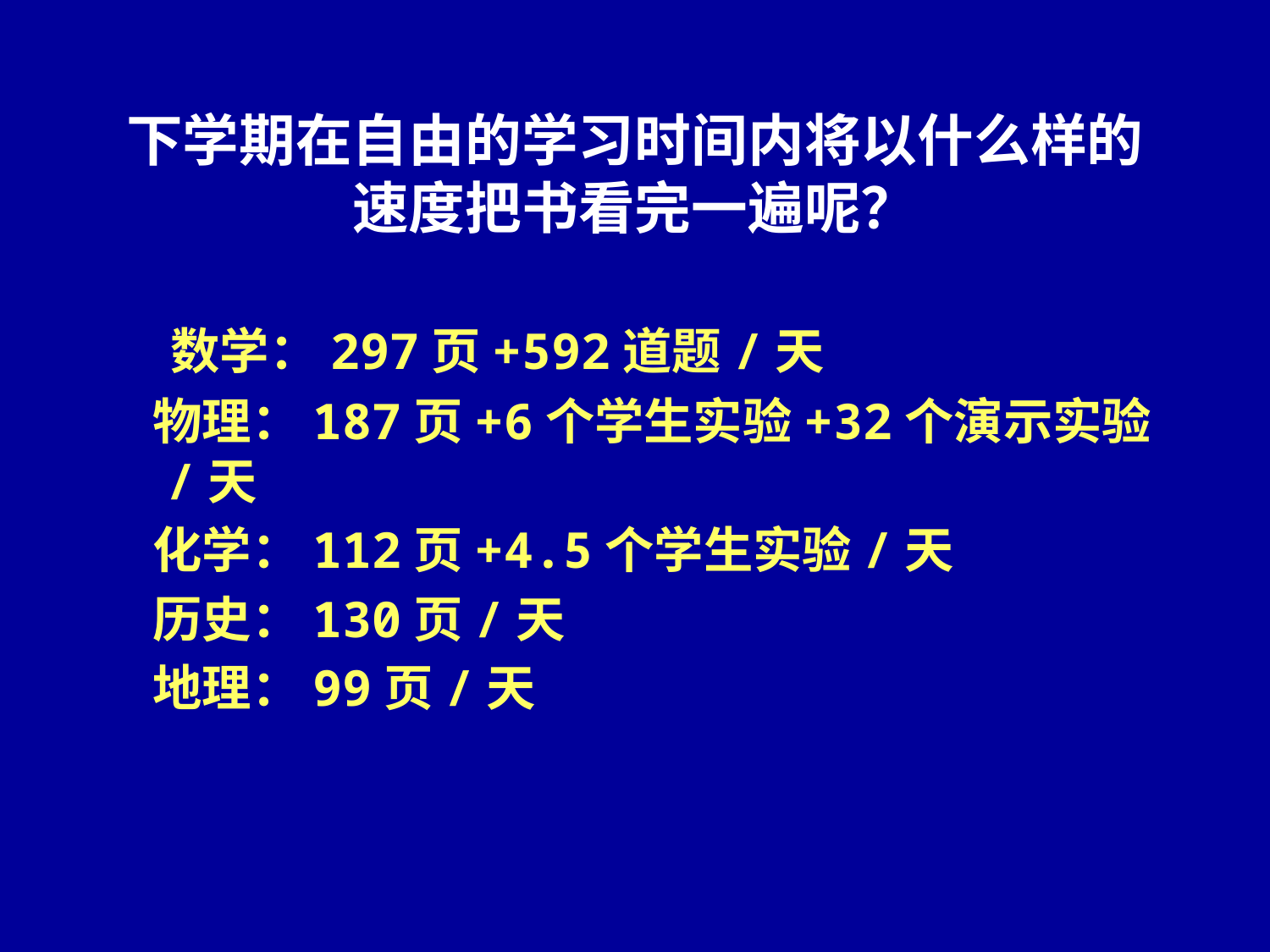

# 下学期在自由的学习时间内将以什么样的速度把书看完一遍呢？
   数学：297页+592道题/天
  物理：187页+6个学生实验+32个演示实验/天
  化学：112页+4.5个学生实验/天
  历史：130页/天
  地理：99页/天